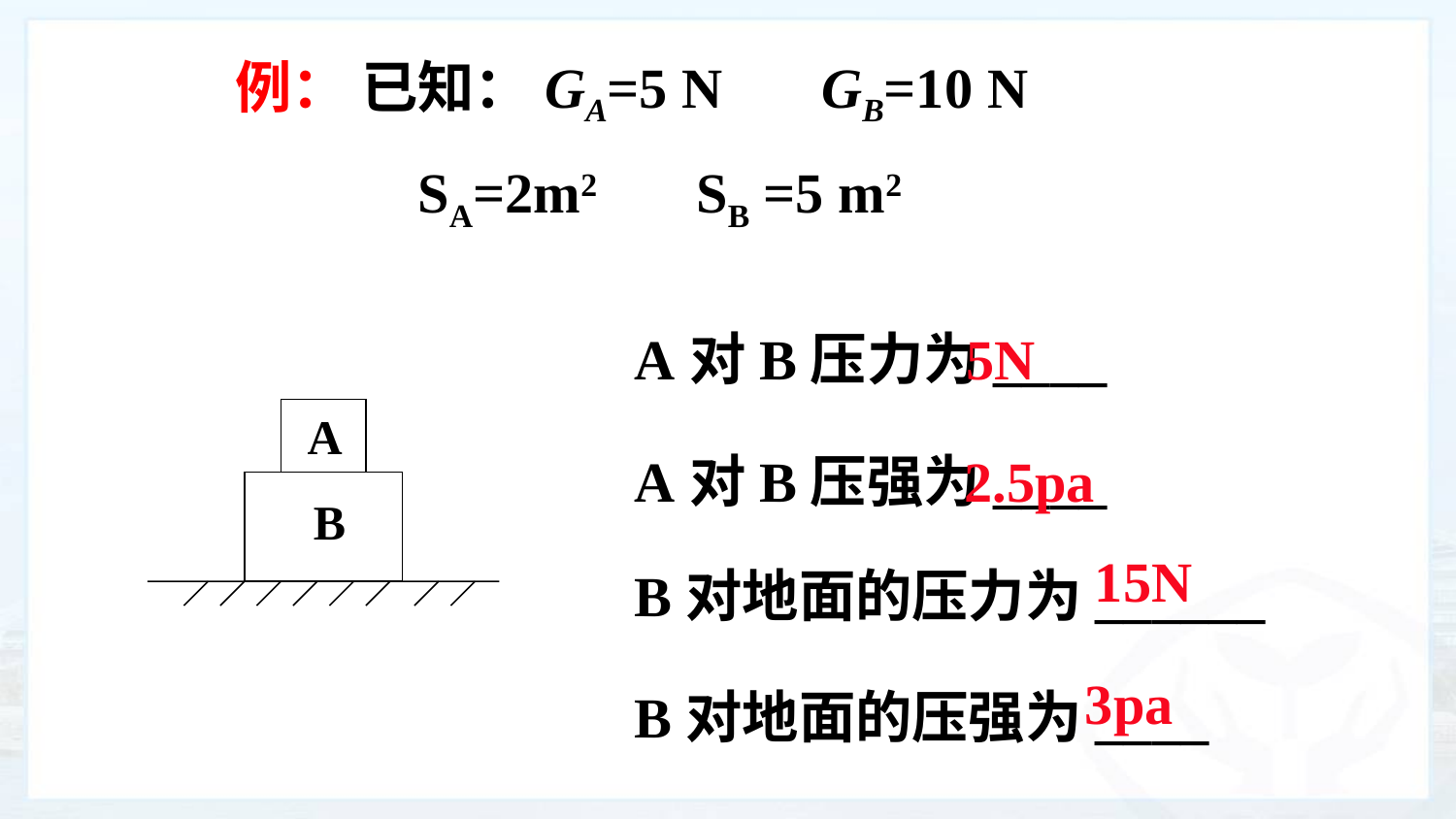

例： 已知：GA=5 N       GB=10 N
SA=2m2            SB =5 m2
A对B压力为____
5N

A
A对B压强为____
2.5pa

B
15N
B对地面的压力为______

3pa
B对地面的压强为____